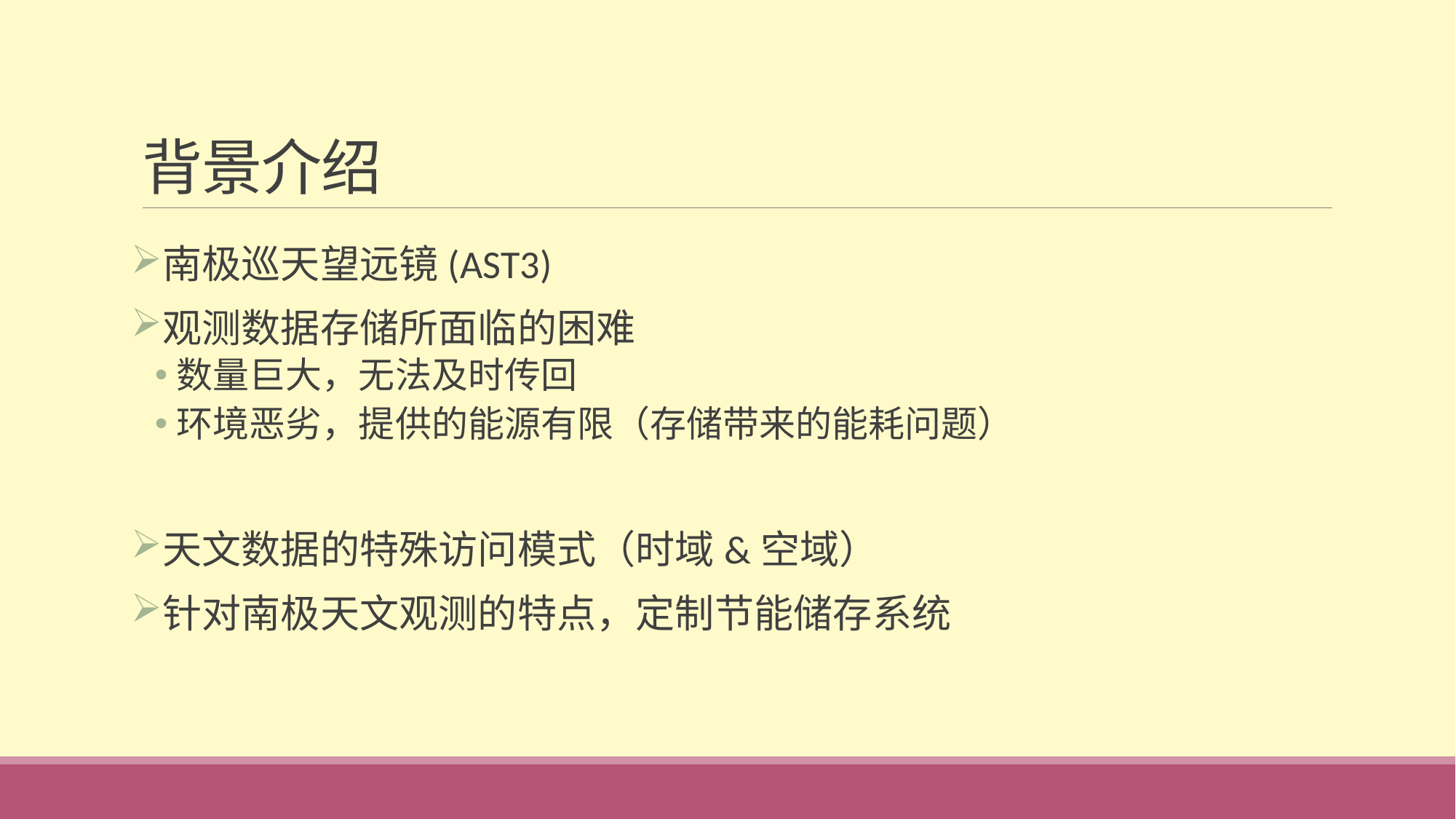

# 背景介绍
南极巡天望远镜(AST3)
观测数据存储所面临的困难
数量巨大，无法及时传回
环境恶劣，提供的能源有限（存储带来的能耗问题）

天文数据的特殊访问模式（时域&空域）
针对南极天文观测的特点，定制节能储存系统